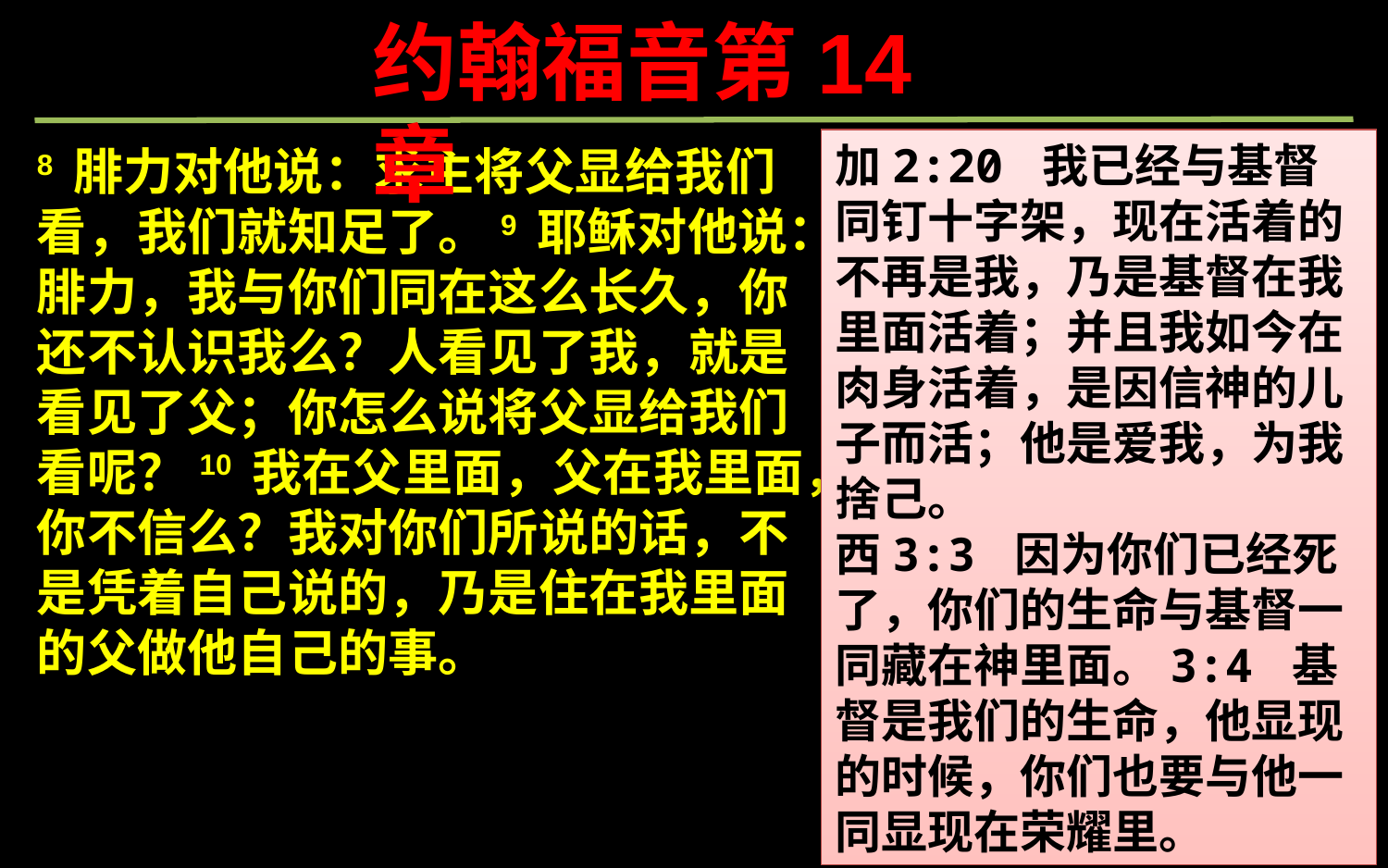

约翰福音第14章
加2:20 我已经与基督同钉十字架，现在活着的不再是我，乃是基督在我里面活着；并且我如今在肉身活着，是因信神的儿子而活；他是爱我，为我捨己。
西3:3 因为你们已经死了，你们的生命与基督一同藏在神里面。3:4 基督是我们的生命，他显现的时候，你们也要与他一同显现在荣耀里。
8 腓力对他说：求主将父显给我们看，我们就知足了。9 耶稣对他说：腓力，我与你们同在这么长久，你还不认识我么？人看见了我，就是看见了父；你怎么说将父显给我们看呢？10 我在父里面，父在我里面，你不信么？我对你们所说的话，不是凭着自己说的，乃是住在我里面的父做他自己的事。